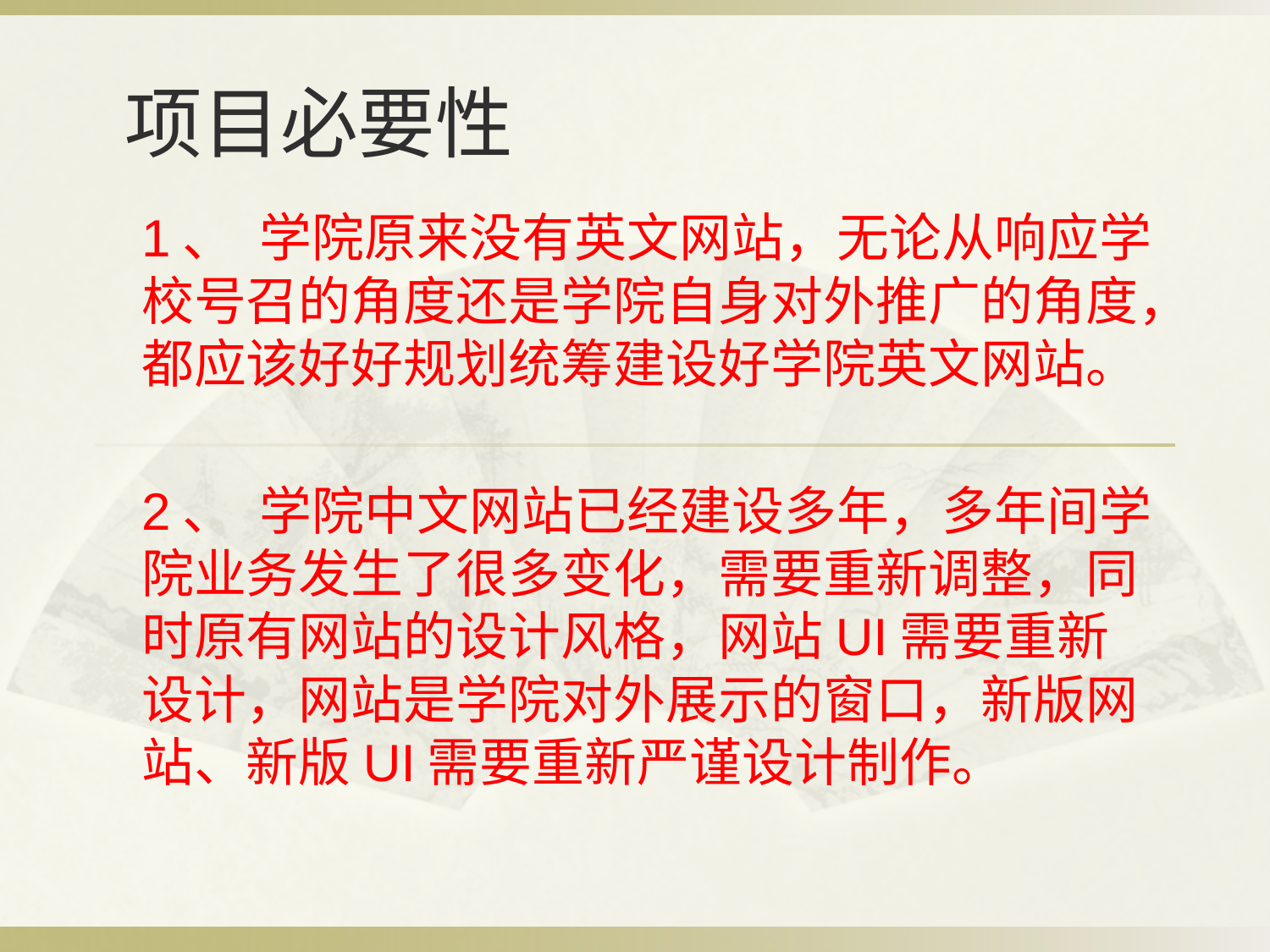

# 项目必要性
1、	学院原来没有英文网站，无论从响应学校号召的角度还是学院自身对外推广的角度，都应该好好规划统筹建设好学院英文网站。

2、	学院中文网站已经建设多年，多年间学院业务发生了很多变化，需要重新调整，同时原有网站的设计风格，网站UI需要重新设计，网站是学院对外展示的窗口，新版网站、新版UI需要重新严谨设计制作。